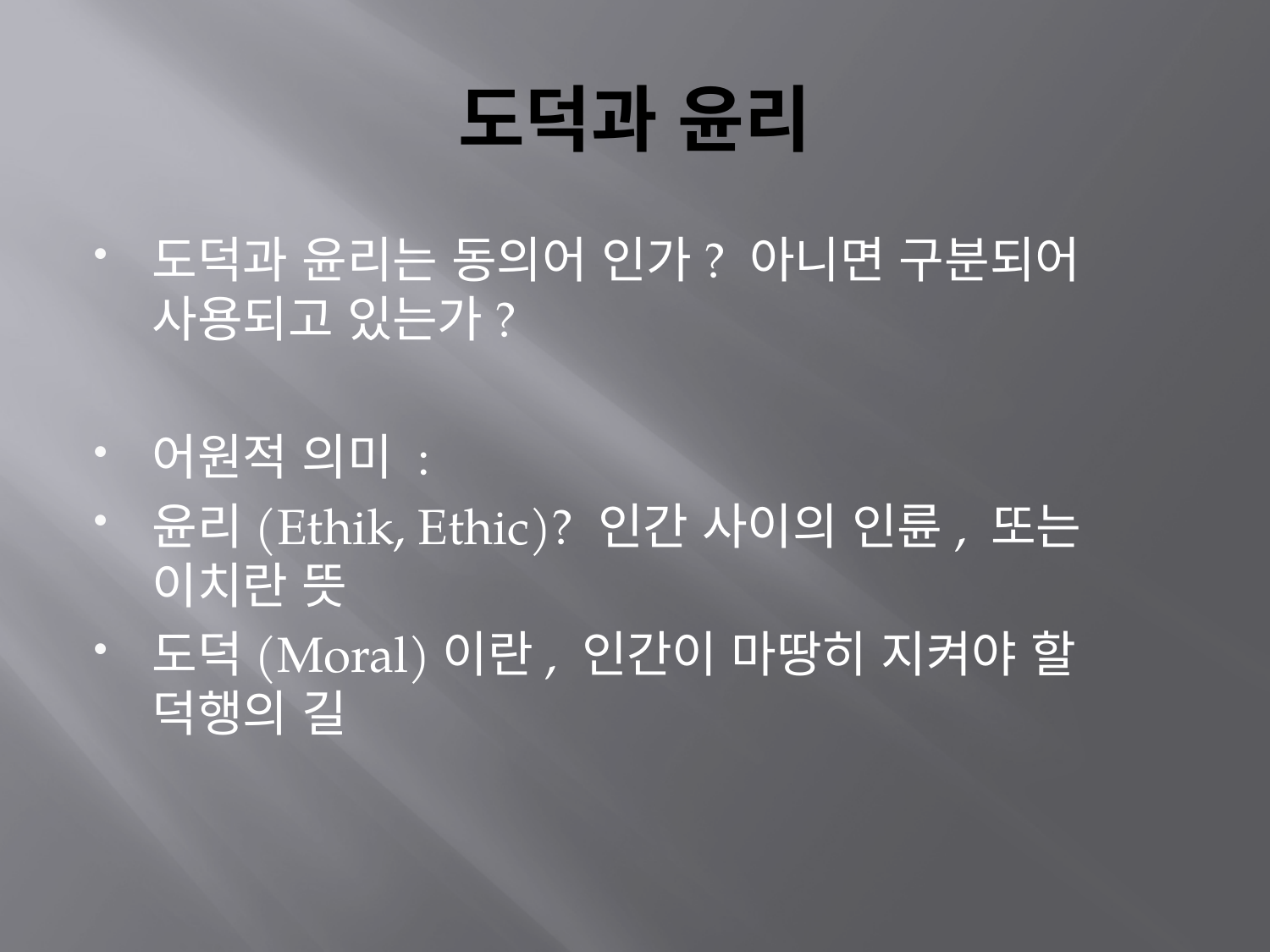

# 도덕과 윤리
도덕과 윤리는 동의어 인가? 아니면 구분되어 사용되고 있는가?

어원적 의미 :
윤리(Ethik, Ethic)? 인간 사이의 인륜, 또는 이치란 뜻
도덕(Moral)이란, 인간이 마땅히 지켜야 할 덕행의 길